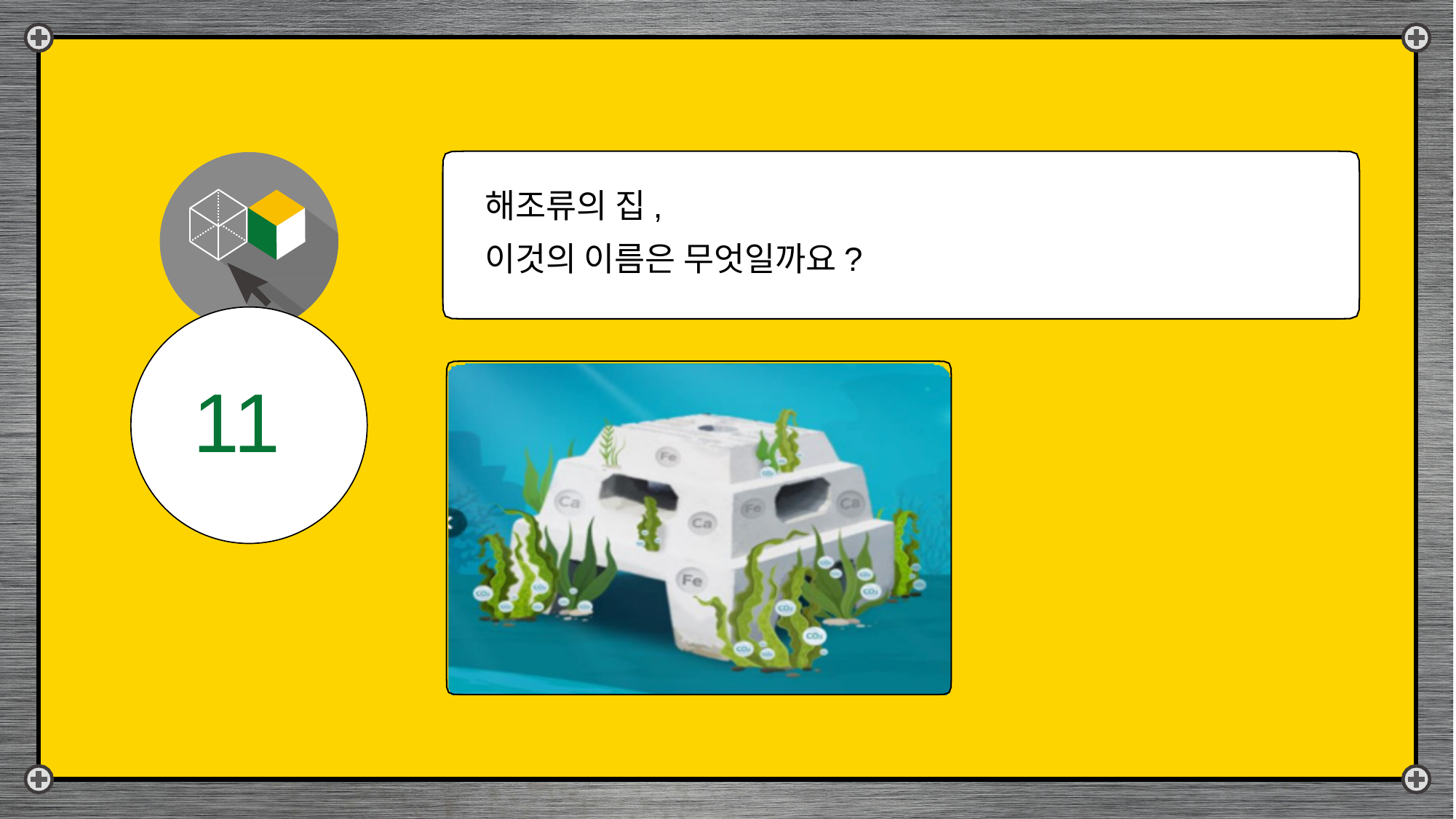

# 해조류의 집,
이것의 이름은 무엇일까요?

11